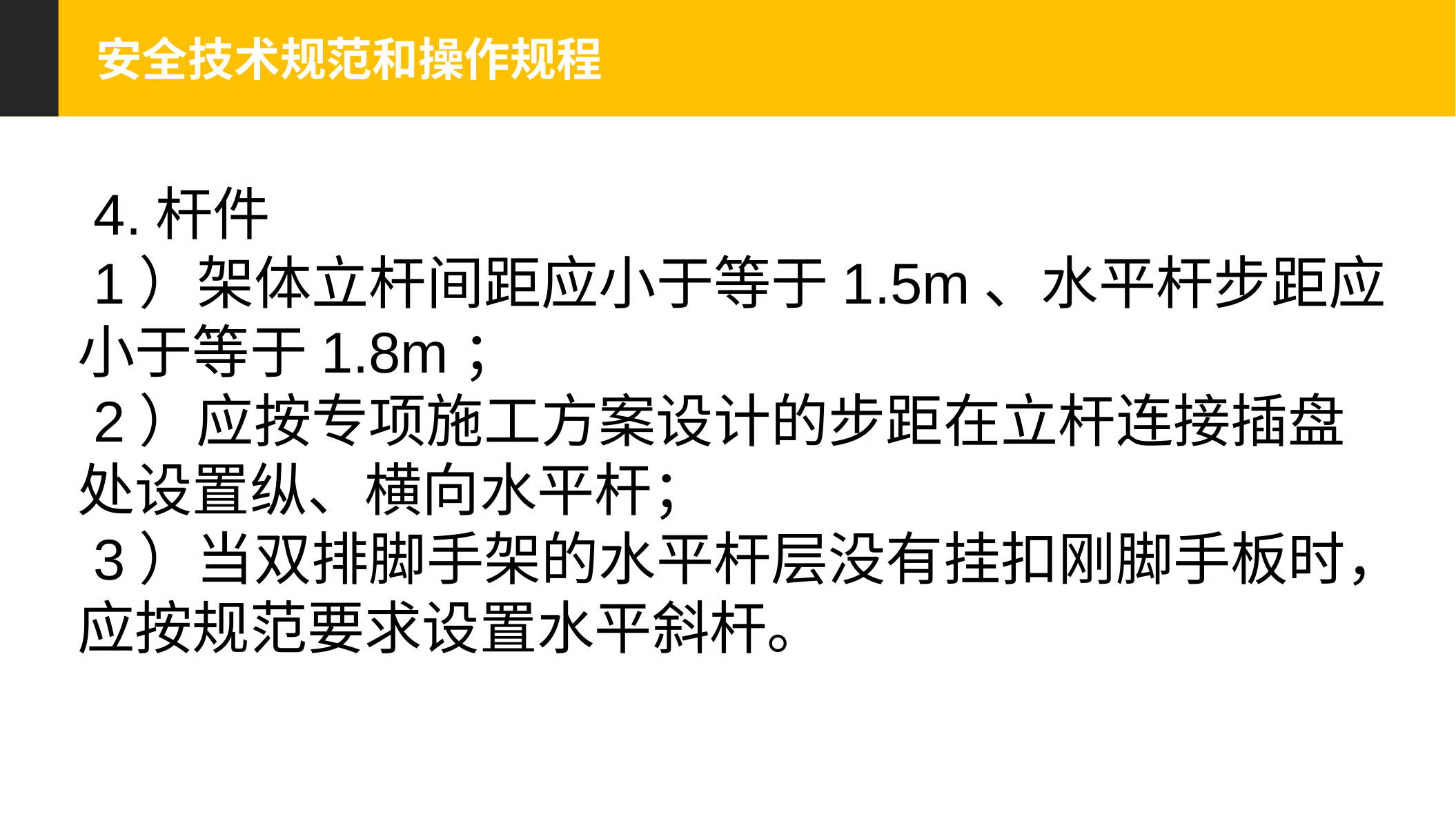

安全技术规范和操作规程
 4.杆件
 1）架体立杆间距应小于等于1.5m、水平杆步距应小于等于1.8m；
 2）应按专项施工方案设计的步距在立杆连接插盘处设置纵、横向水平杆；
 3）当双排脚手架的水平杆层没有挂扣刚脚手板时，应按规范要求设置水平斜杆。